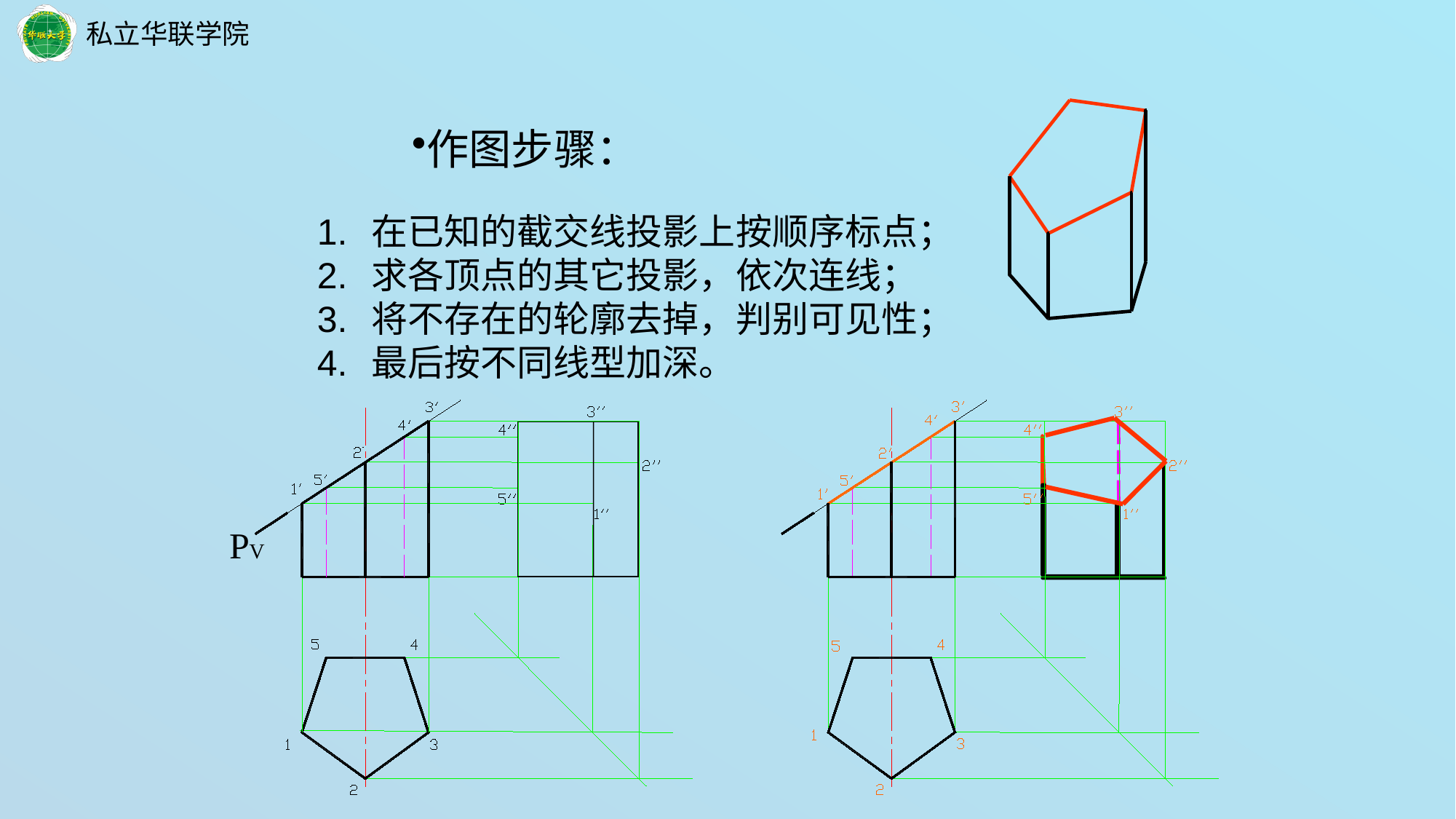

作图步骤：
在已知的截交线投影上按顺序标点；
求各顶点的其它投影，依次连线；
将不存在的轮廓去掉，判别可见性；
最后按不同线型加深。

PV